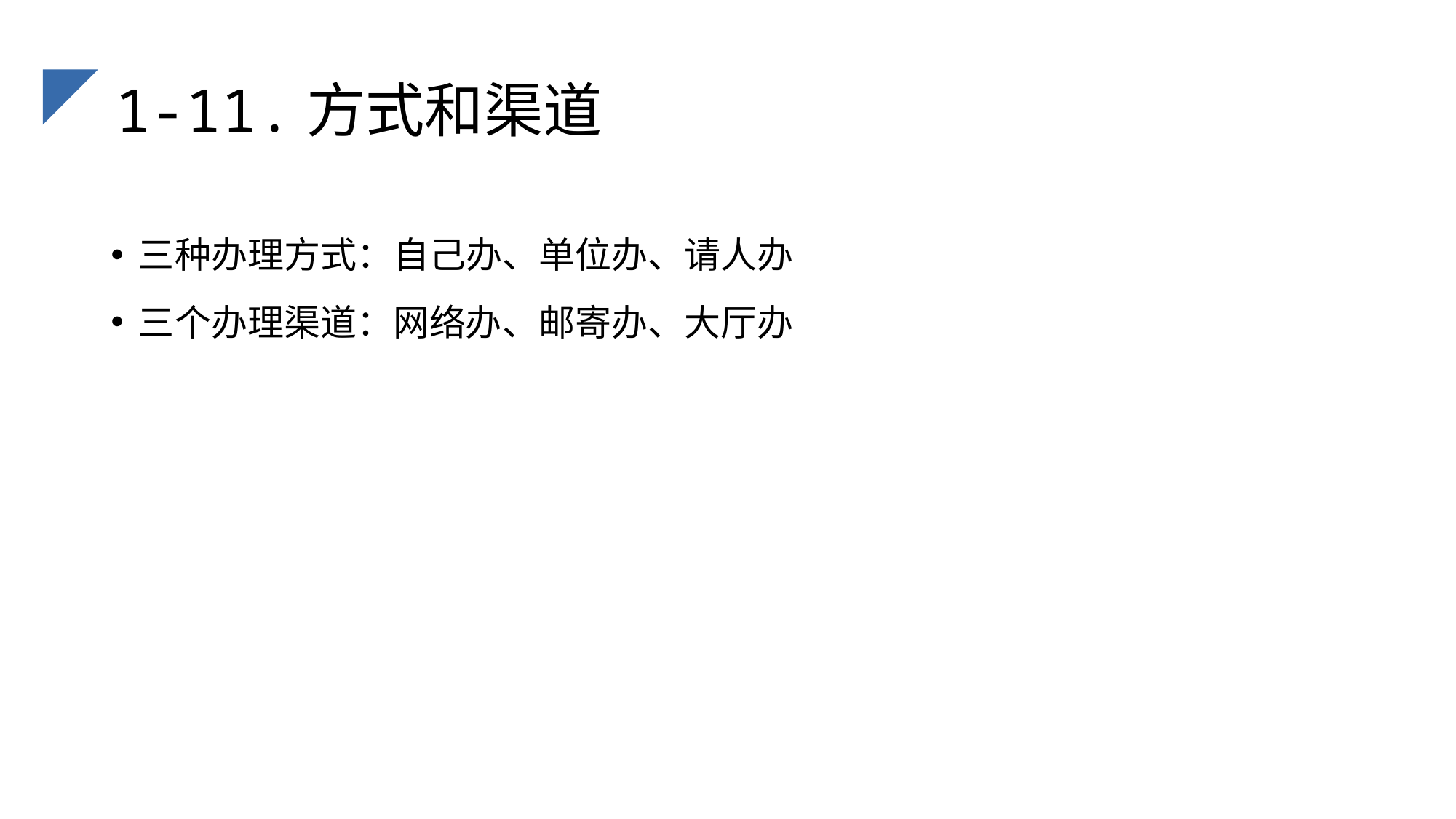

# 1-11.方式和渠道
三种办理方式：自己办、单位办、请人办
三个办理渠道：网络办、邮寄办、大厅办